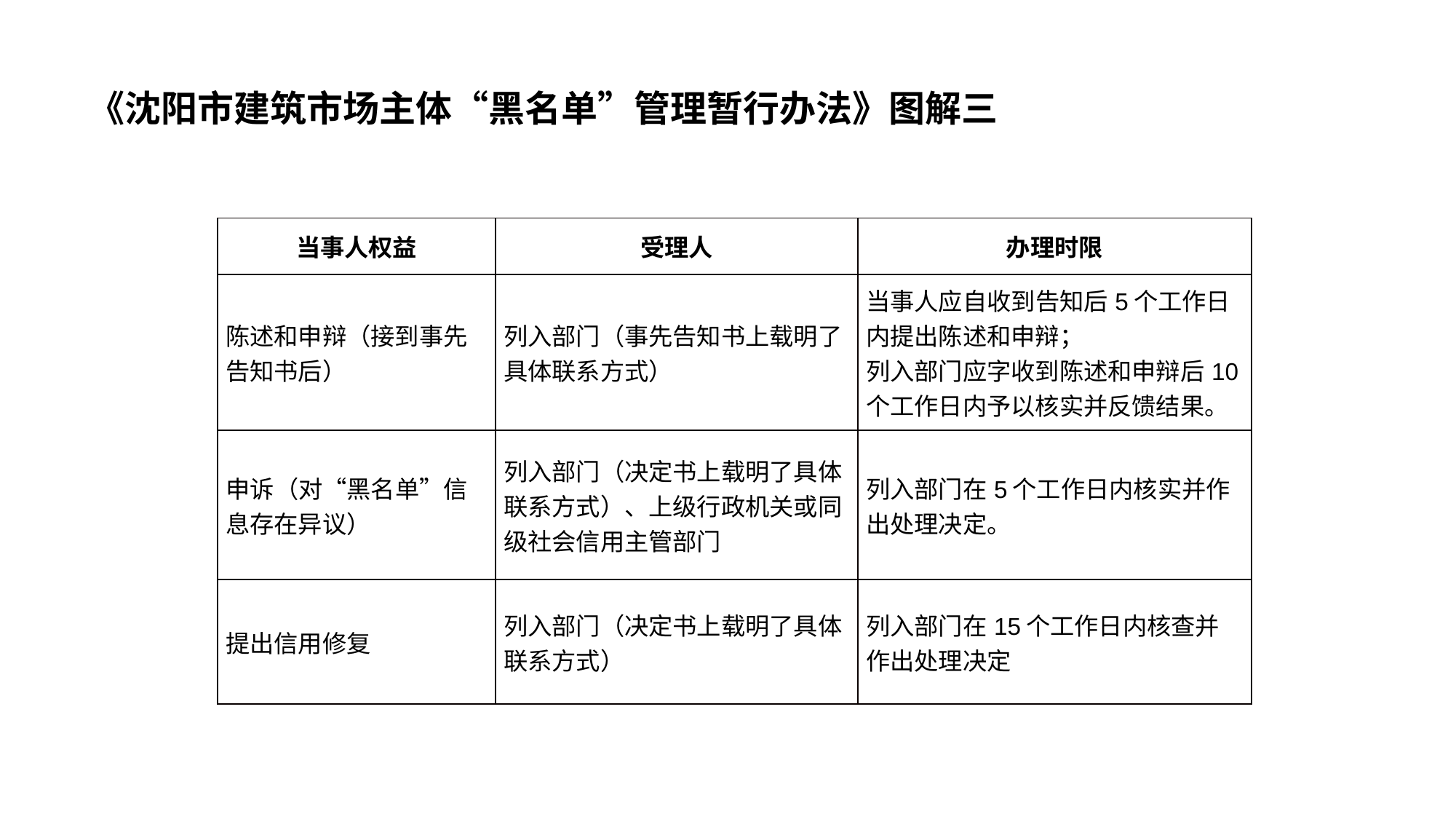

# 《沈阳市建筑市场主体“黑名单”管理暂行办法》图解三
| 当事人权益 | 受理人 | 办理时限 |
| --- | --- | --- |
| 陈述和申辩（接到事先告知书后） | 列入部门（事先告知书上载明了具体联系方式） | 当事人应自收到告知后5个工作日内提出陈述和申辩； 列入部门应字收到陈述和申辩后10个工作日内予以核实并反馈结果。 |
| 申诉（对“黑名单”信息存在异议） | 列入部门（决定书上载明了具体联系方式）、上级行政机关或同级社会信用主管部门 | 列入部门在5个工作日内核实并作出处理决定。 |
| 提出信用修复 | 列入部门（决定书上载明了具体联系方式） | 列入部门在15个工作日内核查并作出处理决定 |